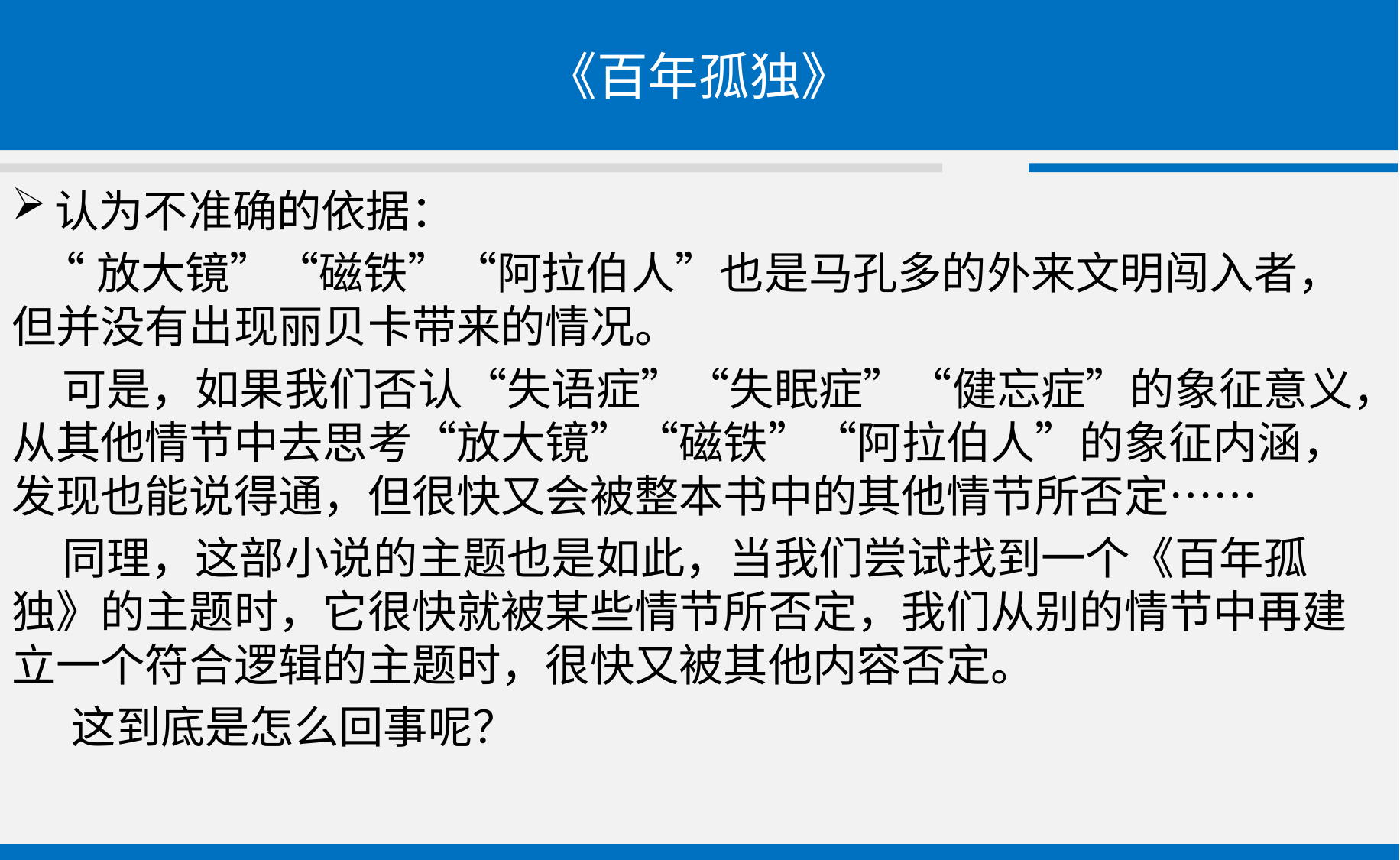

# 《百年孤独》
认为不准确的依据：
   “放大镜”“磁铁”“阿拉伯人”也是马孔多的外来文明闯入者，但并没有出现丽贝卡带来的情况。
    可是，如果我们否认“失语症”“失眠症”“健忘症”的象征意义，从其他情节中去思考“放大镜”“磁铁”“阿拉伯人”的象征内涵，发现也能说得通，但很快又会被整本书中的其他情节所否定……
    同理，这部小说的主题也是如此，当我们尝试找到一个《百年孤独》的主题时，它很快就被某些情节所否定，我们从别的情节中再建立一个符合逻辑的主题时，很快又被其他内容否定。
     这到底是怎么回事呢？